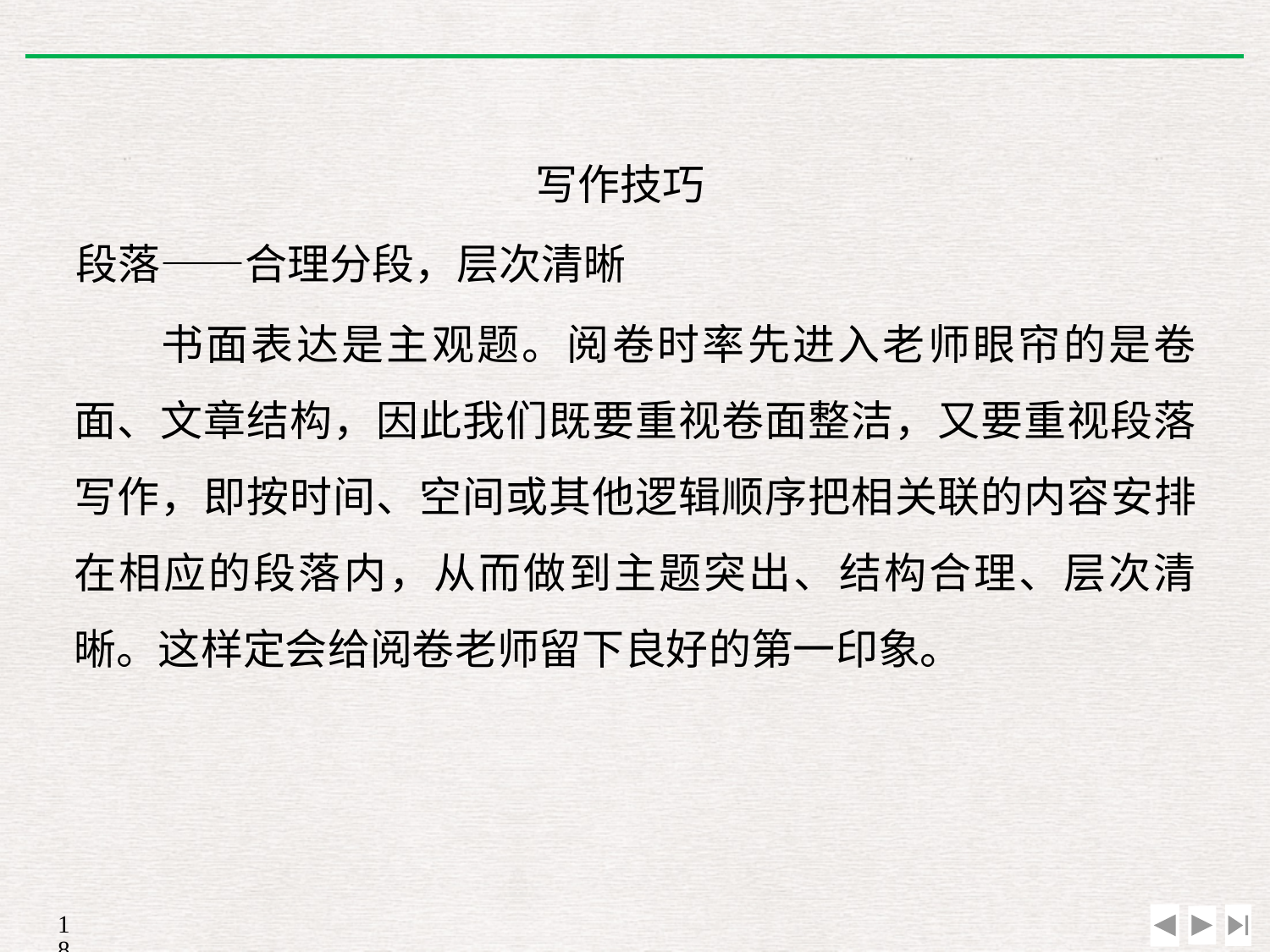

写作技巧
段落——合理分段，层次清晰
书面表达是主观题。阅卷时率先进入老师眼帘的是卷面、文章结构，因此我们既要重视卷面整洁，又要重视段落写作，即按时间、空间或其他逻辑顺序把相关联的内容安排在相应的段落内，从而做到主题突出、结构合理、层次清晰。这样定会给阅卷老师留下良好的第一印象。